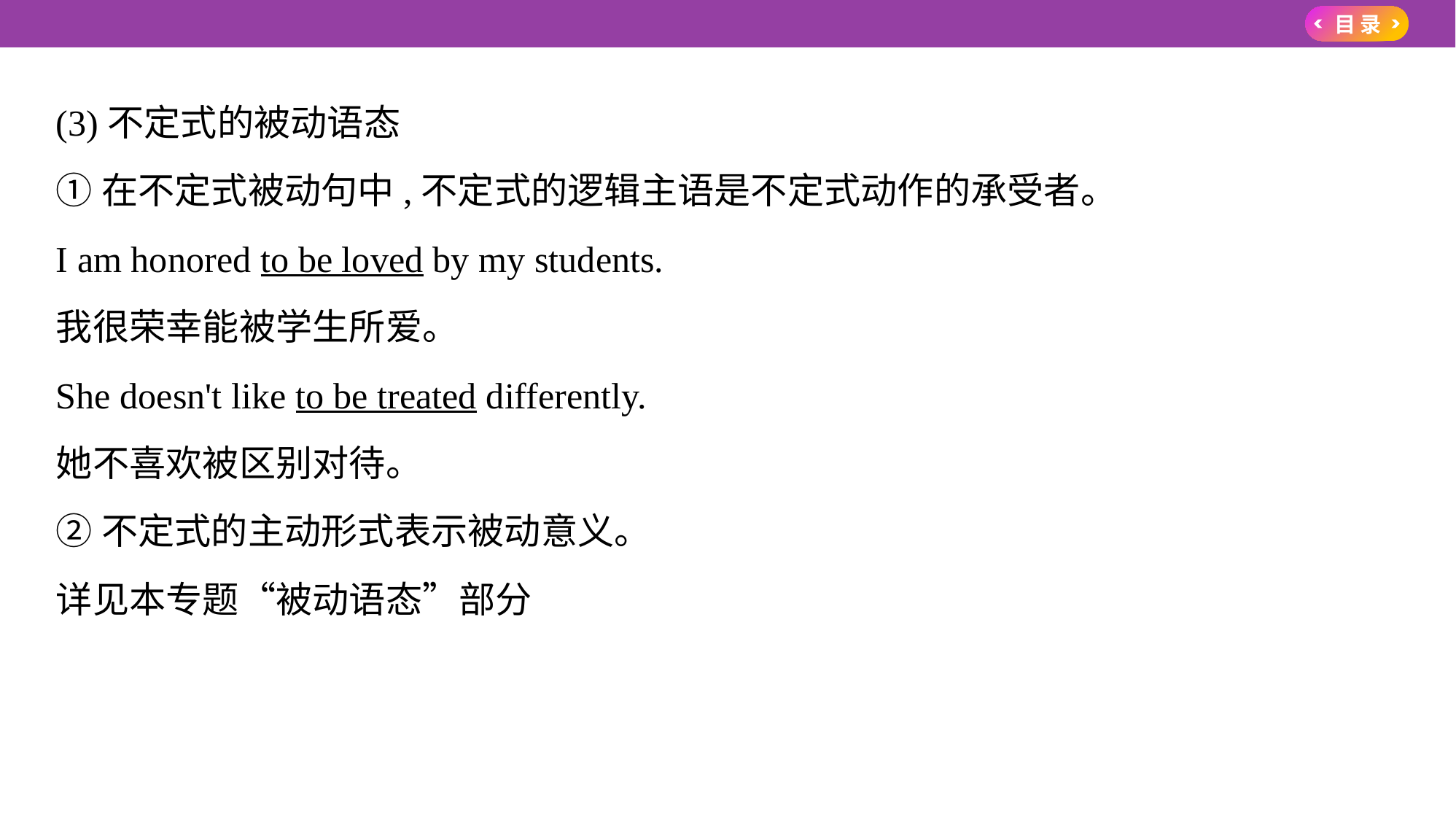

(3)不定式的被动语态
①在不定式被动句中,不定式的逻辑主语是不定式动作的承受者。
I am honored to be loved by my students.
我很荣幸能被学生所爱。
She doesn't like to be treated differently.
她不喜欢被区别对待。
②不定式的主动形式表示被动意义。
详见本专题“被动语态”部分